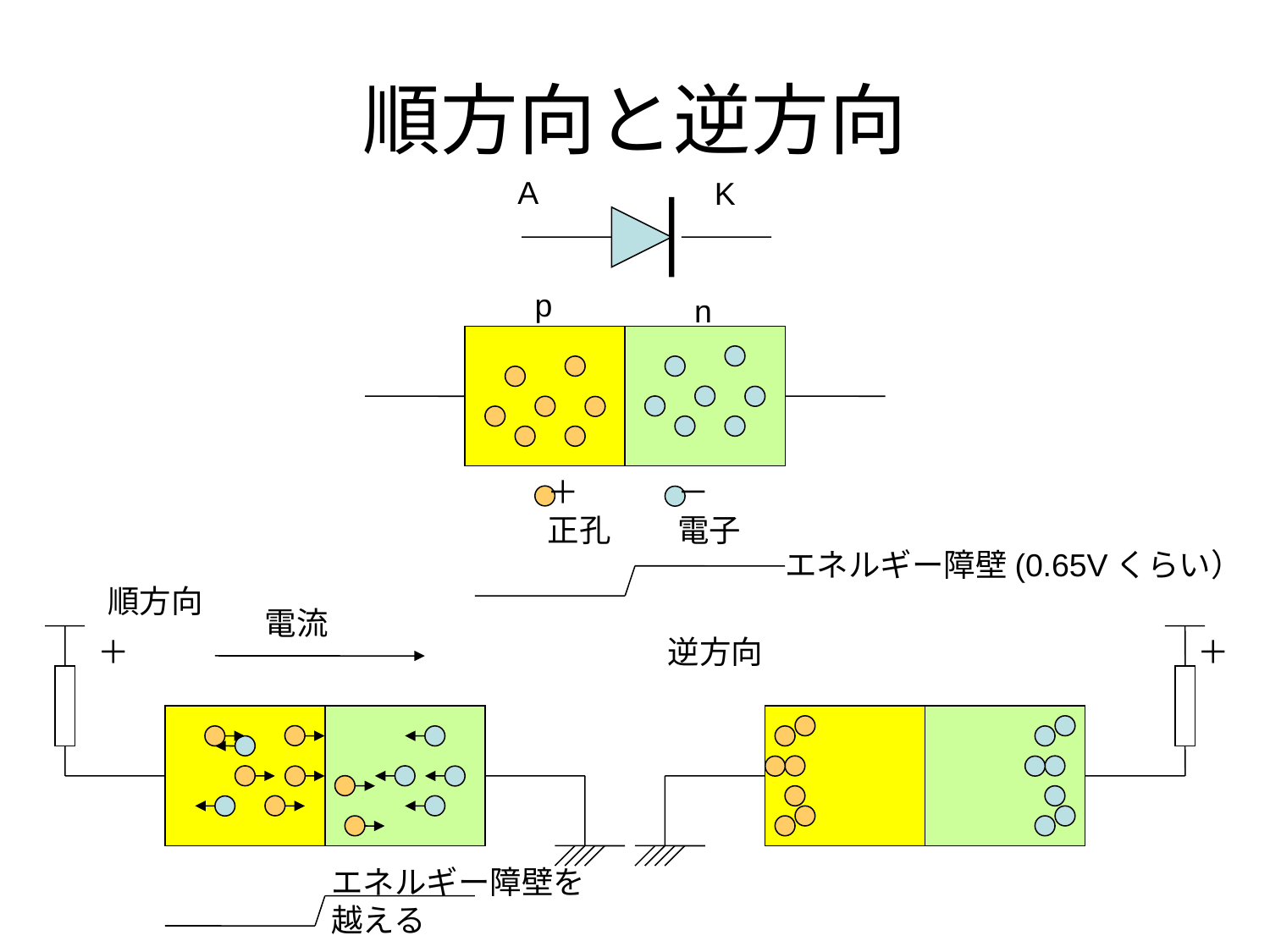

# 順方向と逆方向
A
K

p
n

＋
正孔
－
電子

エネルギー障壁(0.65Vくらい）

順方向

電流

＋
逆方向

＋

エネルギー障壁を
越える